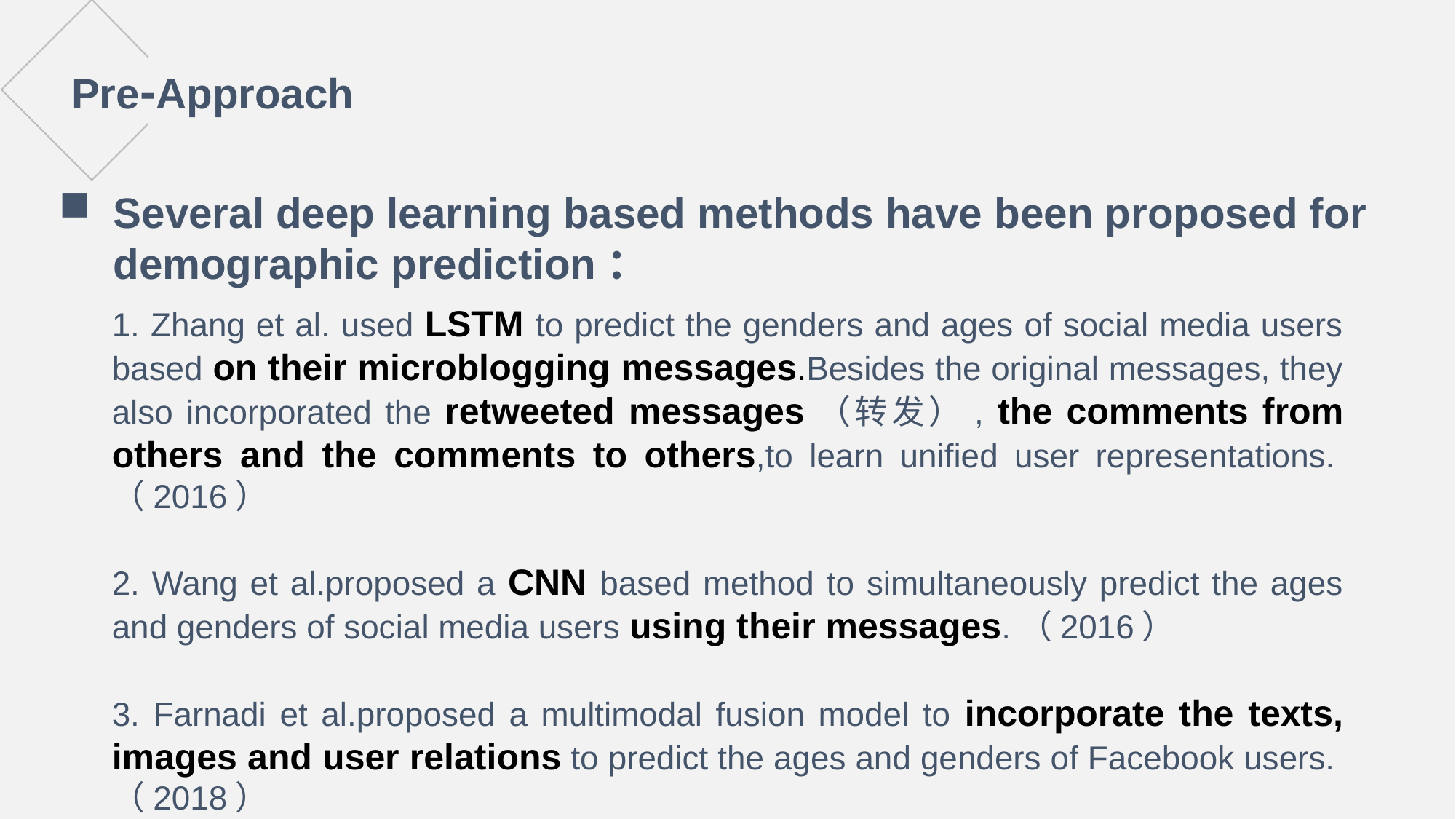

Pre-Approach
Several deep learning based methods have been proposed for demographic prediction：

1. Zhang et al. used LSTM to predict the genders and ages of social media users based on their microblogging messages.Besides the original messages, they also incorporated the retweeted messages（转发）, the comments from others and the comments to others,to learn unified user representations.（2016）

2. Wang et al.proposed a CNN based method to simultaneously predict the ages and genders of social media users using their messages.（2016）

3. Farnadi et al.proposed a multimodal fusion model to incorporate the texts, images and user relations to predict the ages and genders of Facebook users.（2018）